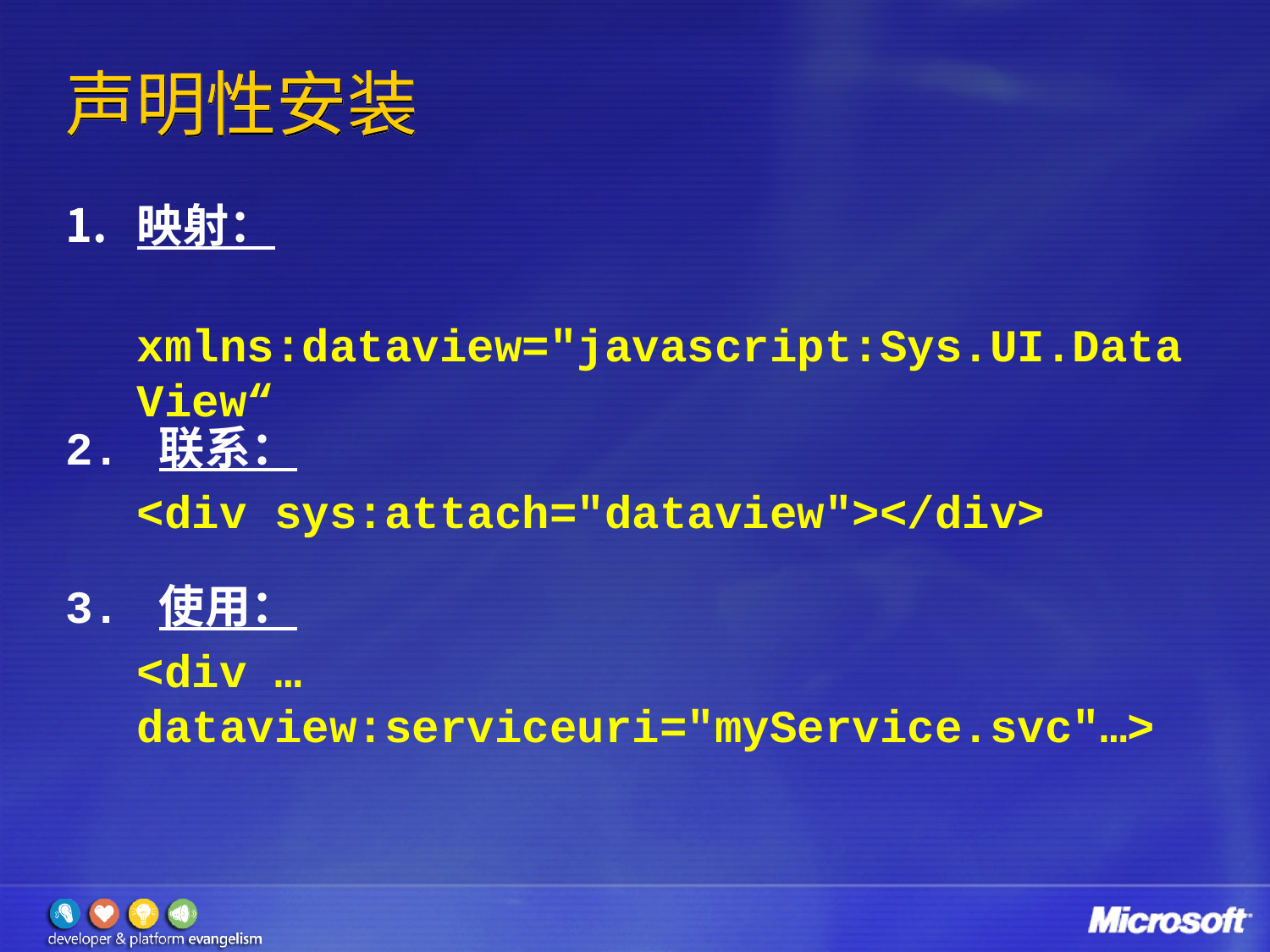

# 声明性安装
映射：
	xmlns:dataview="javascript:Sys.UI.DataView“

2. 联系：
	<div sys:attach="dataview"></div>

3. 使用：
	<div … dataview:serviceuri="myService.svc"…>